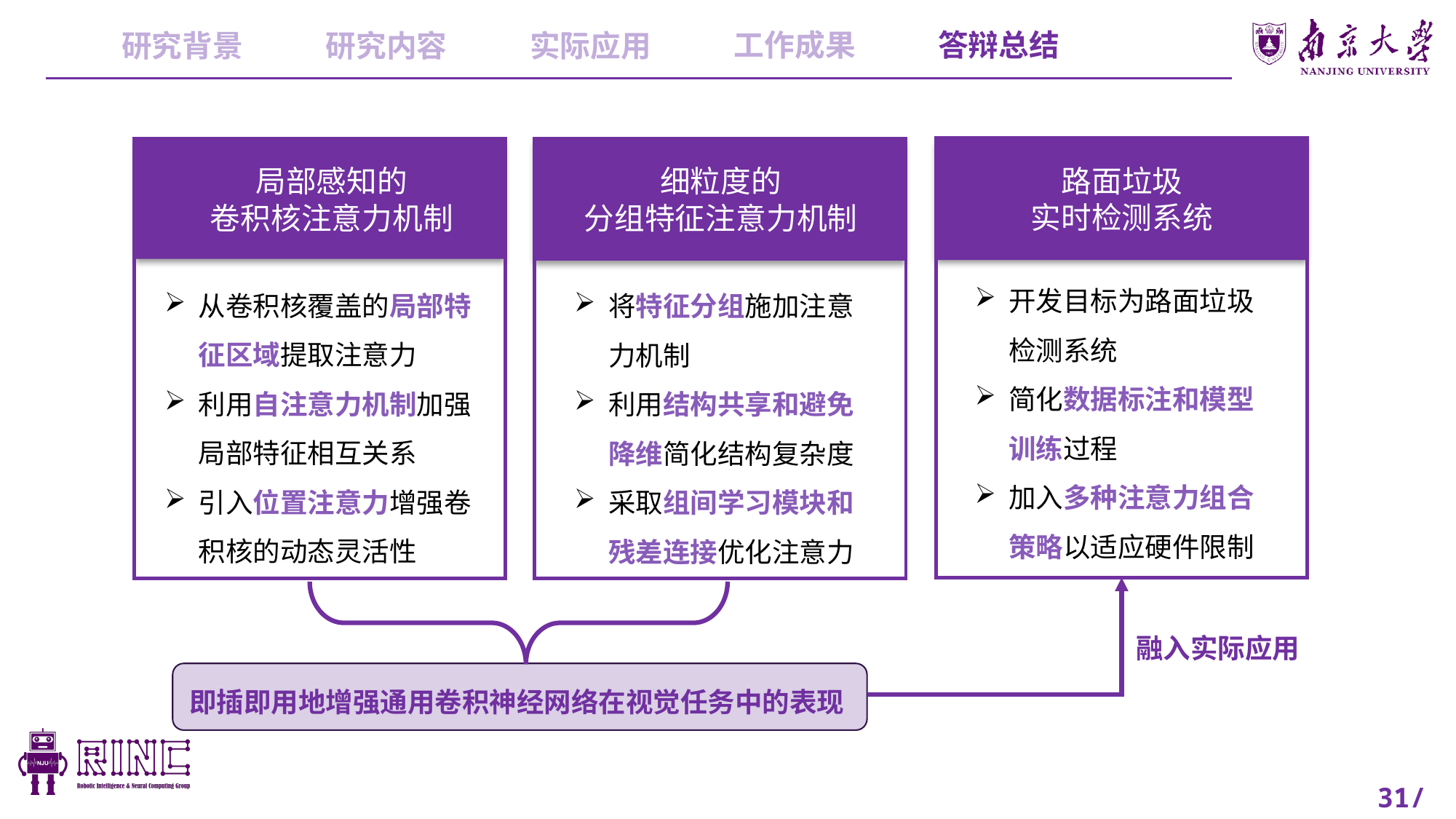

工作成果
答辩总结
研究内容
实际应用
研究背景

路面垃圾
实时检测系统
局部感知的
卷积核注意力机制
细粒度的
分组特征注意力机制
开发目标为路面垃圾检测系统
简化数据标注和模型训练过程
加入多种注意力组合策略以适应硬件限制
从卷积核覆盖的局部特征区域提取注意力
利用自注意力机制加强局部特征相互关系
引入位置注意力增强卷积核的动态灵活性
将特征分组施加注意力机制
利用结构共享和避免降维简化结构复杂度
采取组间学习模块和残差连接优化注意力

融入实际应用
即插即用地增强通用卷积神经网络在视觉任务中的表现

31/32